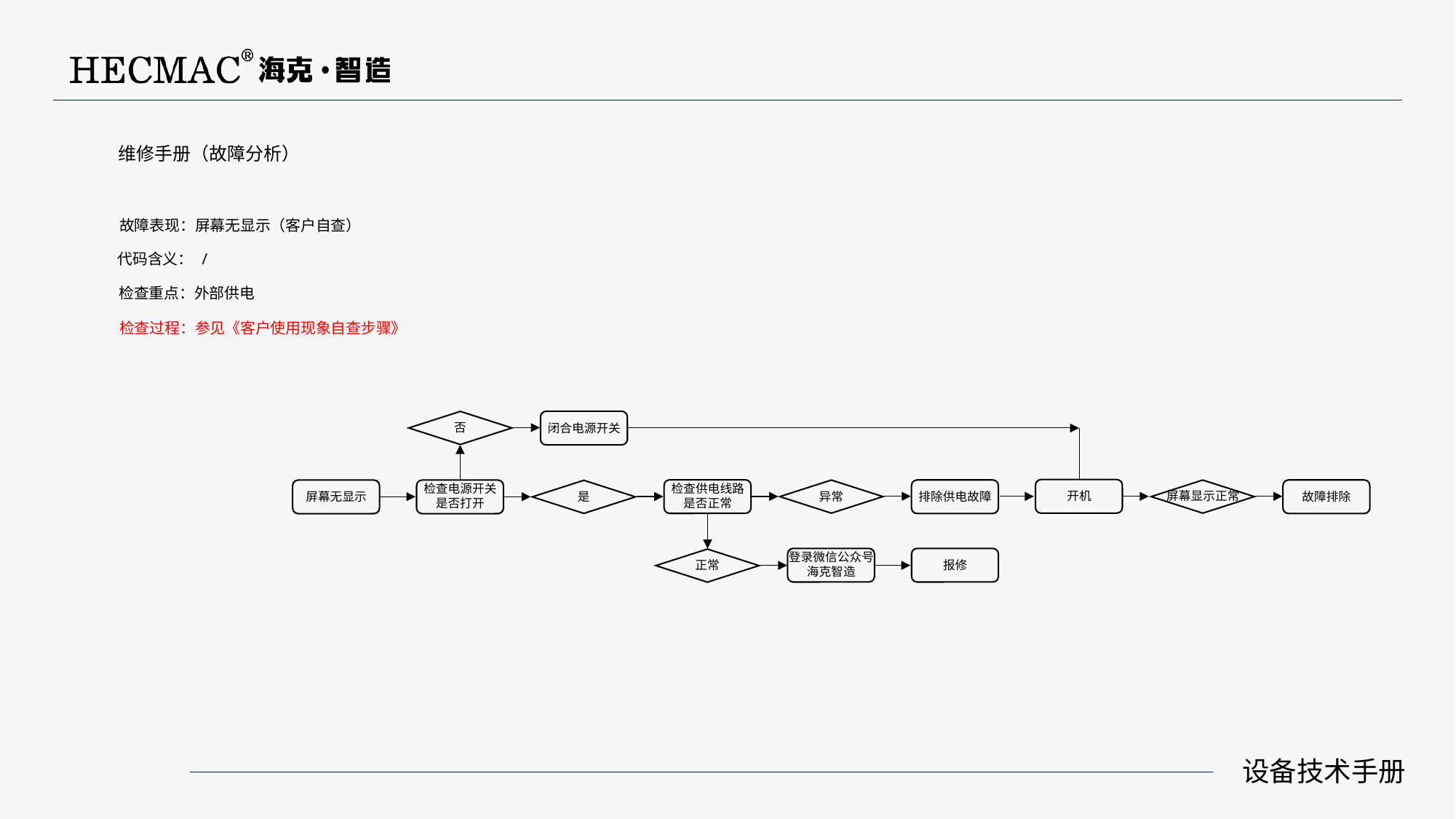

维修手册（故障分析）
故障表现：屏幕无显示（客户自查）
代码含义： /
检查重点：外部供电
检查过程：参见《客户使用现象自查步骤》

否
闭合电源开关
检查供电线路
是否正常
检查电源开关
是否打开

屏幕显示正常
开机
屏幕无显示
异常
故障排除
排除供电故障
是
登录微信公众号
海克智造

报修
正常